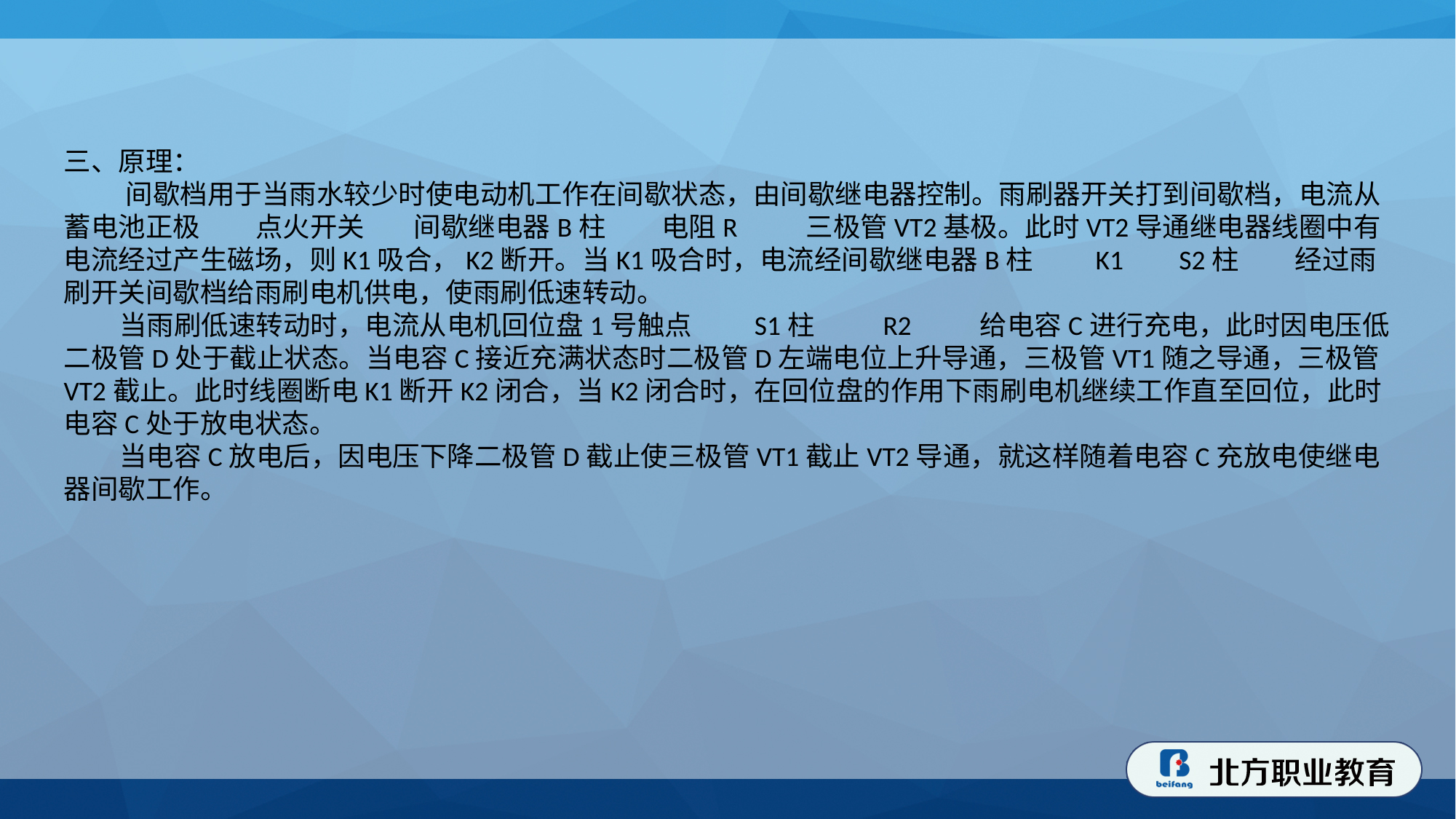

三、原理：
         间歇档用于当雨水较少时使电动机工作在间歇状态，由间歇继电器控制。雨刷器开关打到间歇档，电流从蓄电池正极         点火开关        间歇继电器B柱         电阻R          三极管VT2基极。此时VT2导通继电器线圈中有电流经过产生磁场，则K1吸合，K2断开。当K1吸合时，电流经间歇继电器B柱         K1         S2柱         经过雨刷开关间歇档给雨刷电机供电，使雨刷低速转动。
        当雨刷低速转动时，电流从电机回位盘1号触点         S1柱          R2          给电容C进行充电，此时因电压低二极管D处于截止状态。当电容C接近充满状态时二极管D左端电位上升导通，三极管VT1随之导通，三极管VT2截止。此时线圈断电K1断开K2闭合，当K2闭合时，在回位盘的作用下雨刷电机继续工作直至回位，此时电容C处于放电状态。
        当电容C放电后，因电压下降二极管D截止使三极管VT1截止VT2导通，就这样随着电容C充放电使继电器间歇工作。